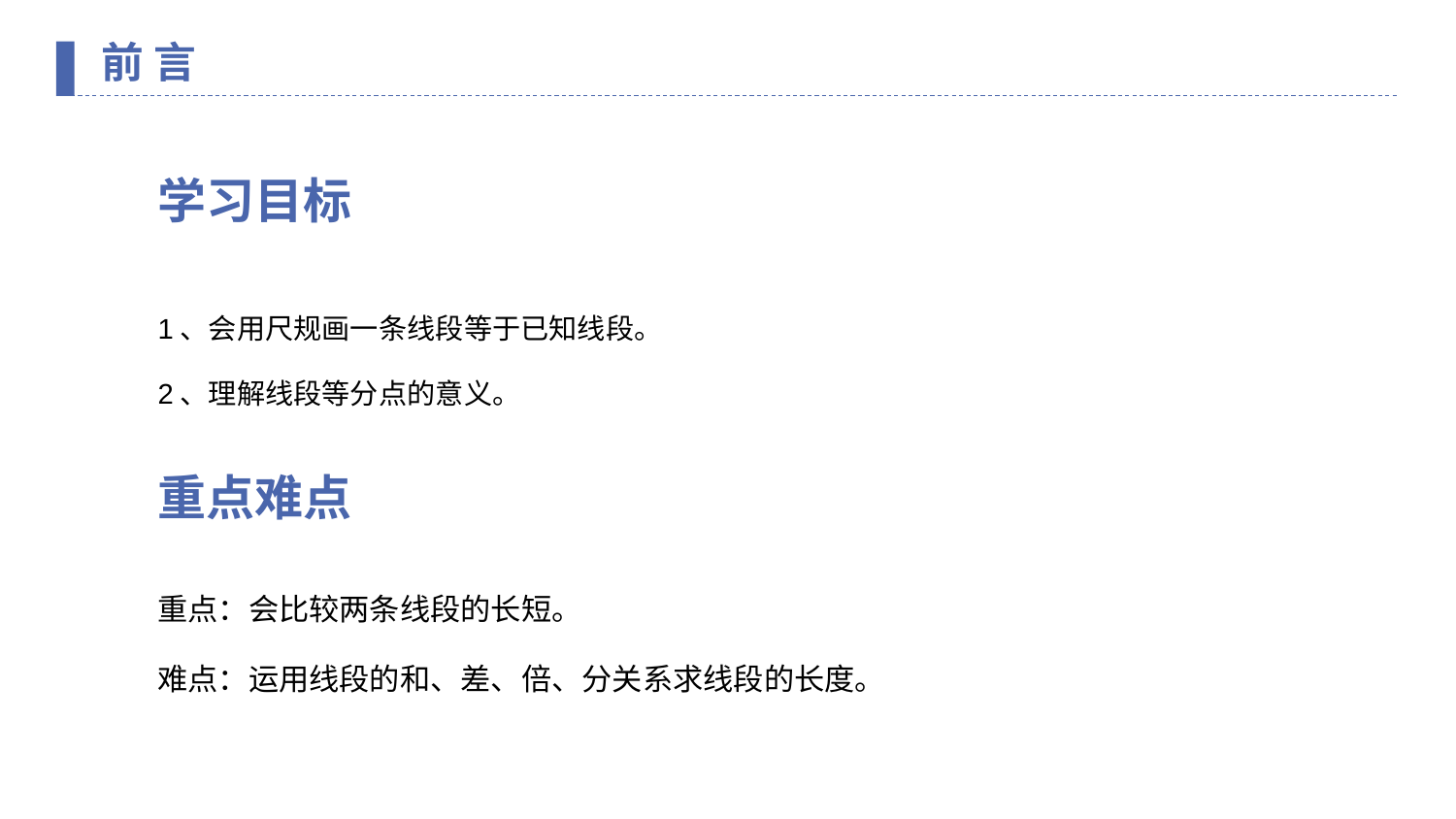

前 言
学习目标
1、会用尺规画一条线段等于已知线段。
2、理解线段等分点的意义。
重点难点
重点：会比较两条线段的长短。
难点：运用线段的和、差、倍、分关系求线段的长度。